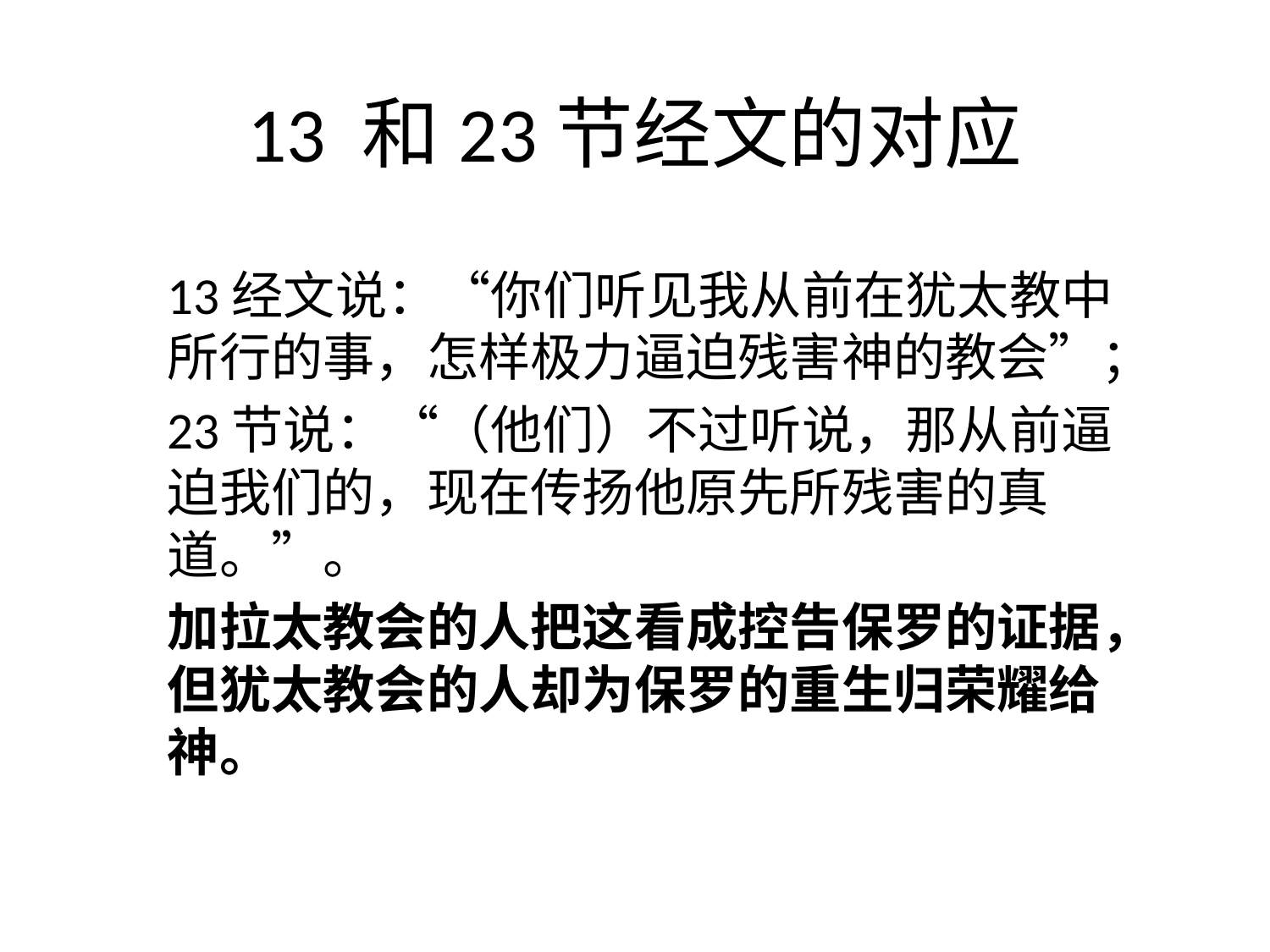

# 13 和23节经文的对应
13经文说：“你们听见我从前在犹太教中所行的事，怎样极力逼迫残害神的教会”；
23节说：“（他们）不过听说，那从前逼迫我们的，现在传扬他原先所残害的真道。”。
加拉太教会的人把这看成控告保罗的证据，但犹太教会的人却为保罗的重生归荣耀给神。